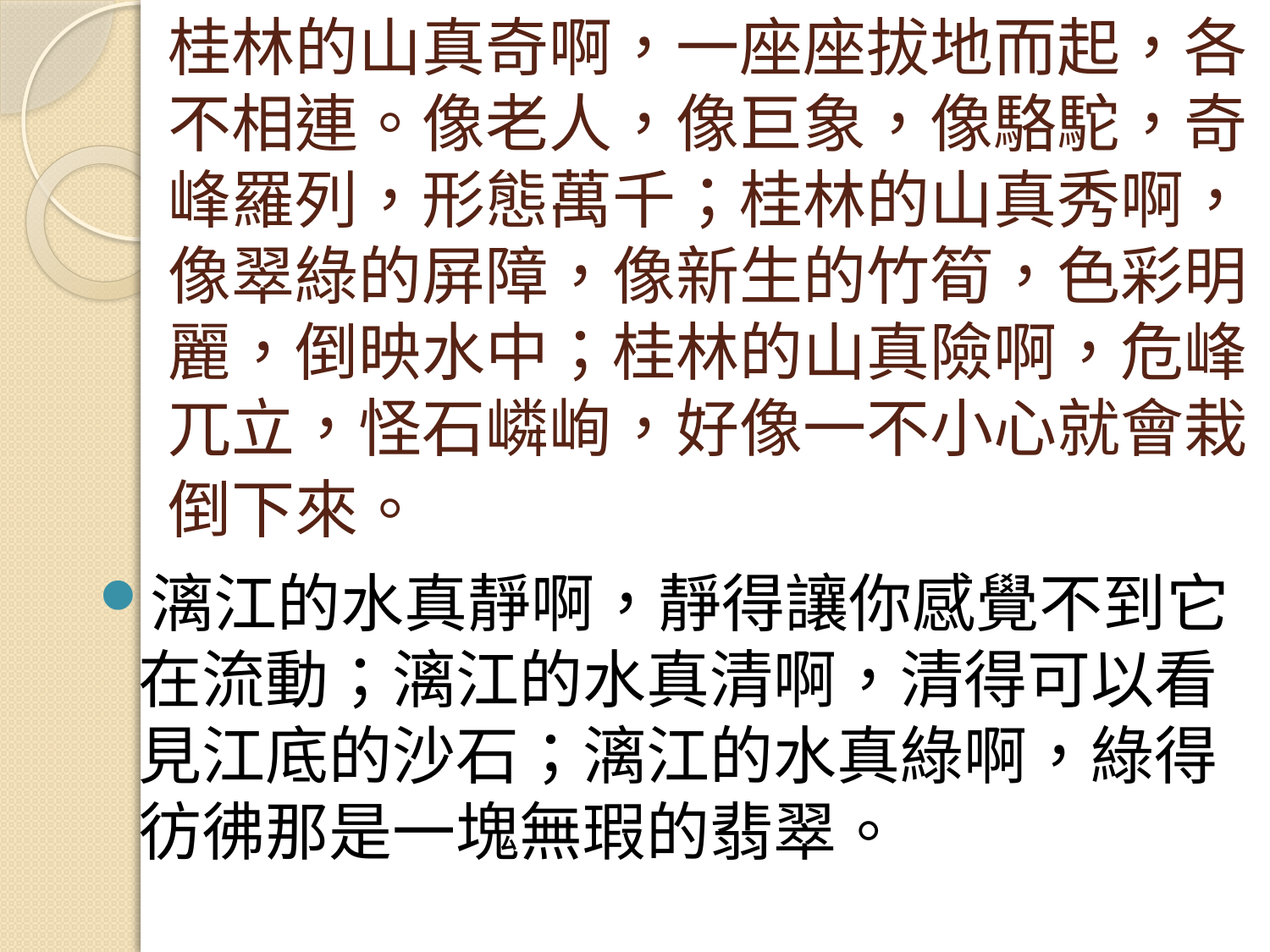

# 桂林的山真奇啊，一座座拔地而起，各不相連。像老人，像巨象，像駱駝，奇峰羅列，形態萬千；桂林的山真秀啊，像翠綠的屏障，像新生的竹筍，色彩明麗，倒映水中；桂林的山真險啊，危峰兀立，怪石嶙峋，好像一不小心就會栽倒下來。
漓江的水真靜啊，靜得讓你感覺不到它在流動；漓江的水真清啊，清得可以看見江底的沙石；漓江的水真綠啊，綠得彷彿那是一塊無瑕的翡翠。